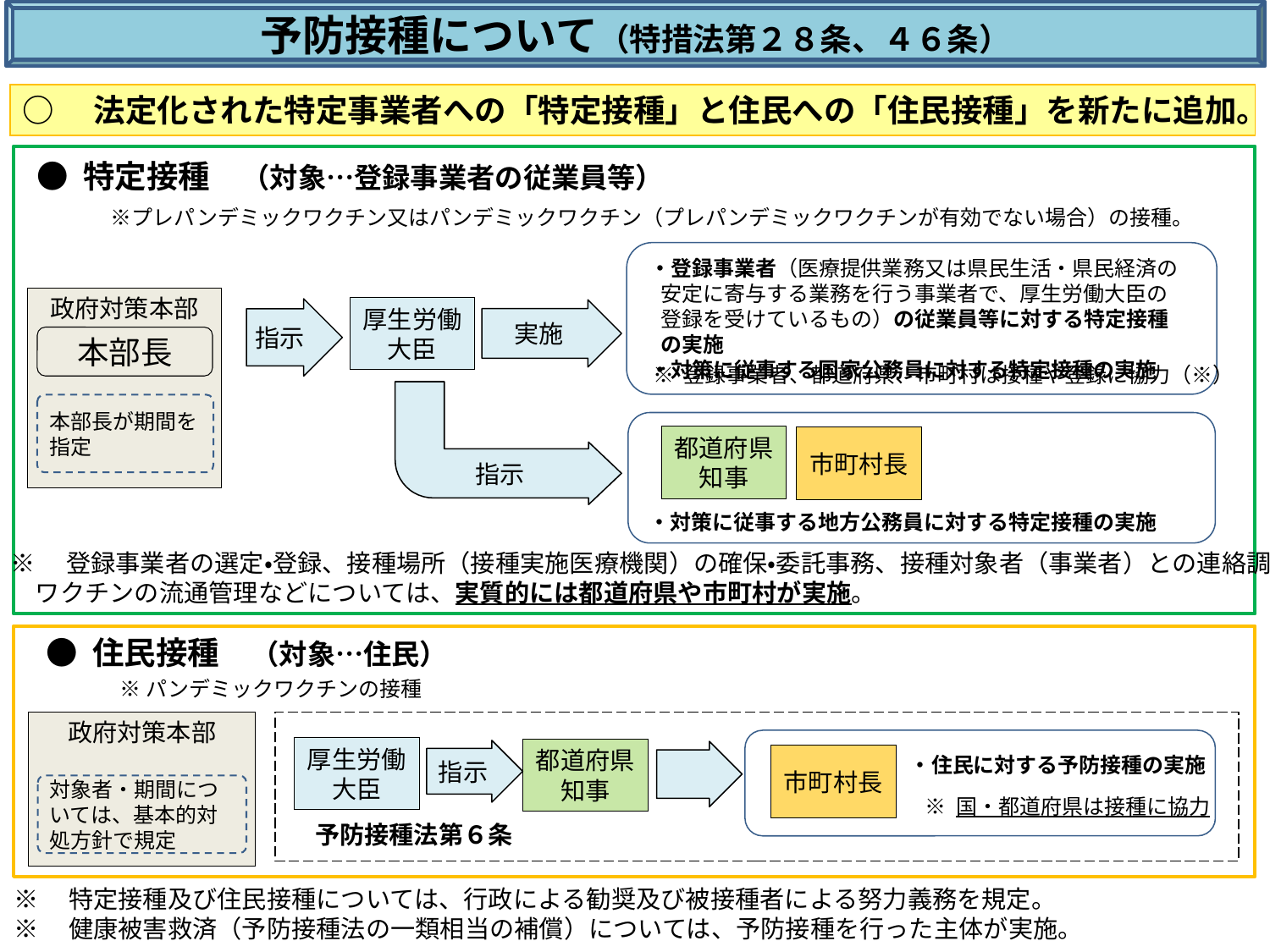

予防接種について（特措法第２８条、４６条）
○　法定化された特定事業者への「特定接種」と住民への「住民接種」を新たに追加。

● 特定接種　（対象…登録事業者の従業員等）

　　　※プレパンデミックワクチン又はパンデミックワクチン（プレパンデミックワクチンが有効でない場合）の接種。

・登録事業者（医療提供業務又は県民生活・県民経済の安定に寄与する業務を行う事業者で、厚生労働大臣の登録を受けているもの）の従業員等に対する特定接種の実施
・対策に従事する国家公務員に対する特定接種の実施
政府対策本部
厚生労働大臣
指示
実施
本部長
※ 登録事業者、都道府県、市町村は接種や登録に協力（※）

本部長が期間を指定

都道府県知事
市町村長
指示
・対策に従事する地方公務員に対する特定接種の実施
※　登録事業者の選定・登録、接種場所（接種実施医療機関）の確保・委託事務、接種対象者（事業者）との連絡調整、
　ワクチンの流通管理などについては、実質的には都道府県や市町村が実施。

● 住民接種　（対象…住民）

　　　※ パンデミックワクチンの接種

政府対策本部

厚生労働大臣
都道府県知事
指示

市町村長
・住民に対する予防接種の実施
対象者・期間については、基本的対処方針で規定
※ 国・都道府県は接種に協力
予防接種法第６条
※　特定接種及び住民接種については、行政による勧奨及び被接種者による努力義務を規定。
※　健康被害救済（予防接種法の一類相当の補償）については、予防接種を行った主体が実施。